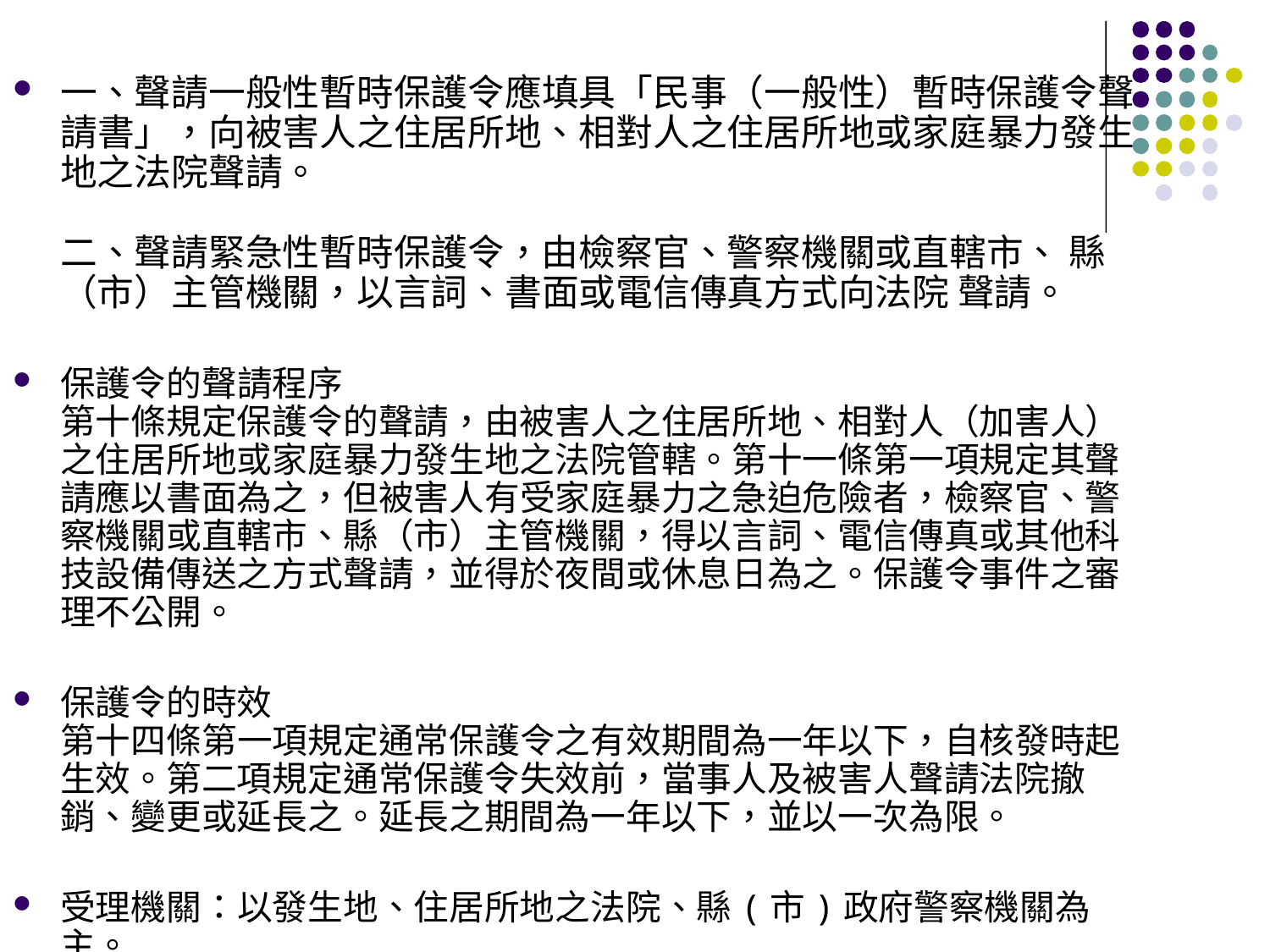

一、聲請一般性暫時保護令應填具「民事（一般性）暫時保護令聲請書」，向被害人之住居所地、相對人之住居所地或家庭暴力發生地之法院聲請。
二、聲請緊急性暫時保護令，由檢察官、警察機關或直轄市、 縣（市）主管機關，以言詞、書面或電信傳真方式向法院 聲請。

保護令的聲請程序
第十條規定保護令的聲請，由被害人之住居所地、相對人（加害人）之住居所地或家庭暴力發生地之法院管轄。第十一條第一項規定其聲請應以書面為之，但被害人有受家庭暴力之急迫危險者，檢察官、警察機關或直轄市、縣（市）主管機關，得以言詞、電信傳真或其他科技設備傳送之方式聲請，並得於夜間或休息日為之。保護令事件之審理不公開。

保護令的時效
第十四條第一項規定通常保護令之有效期間為一年以下，自核發時起生效。第二項規定通常保護令失效前，當事人及被害人聲請法院撤銷、變更或延長之。延長之期間為一年以下，並以一次為限。

受理機關：以發生地、住居所地之法院、縣(市)政府警察機關為主。